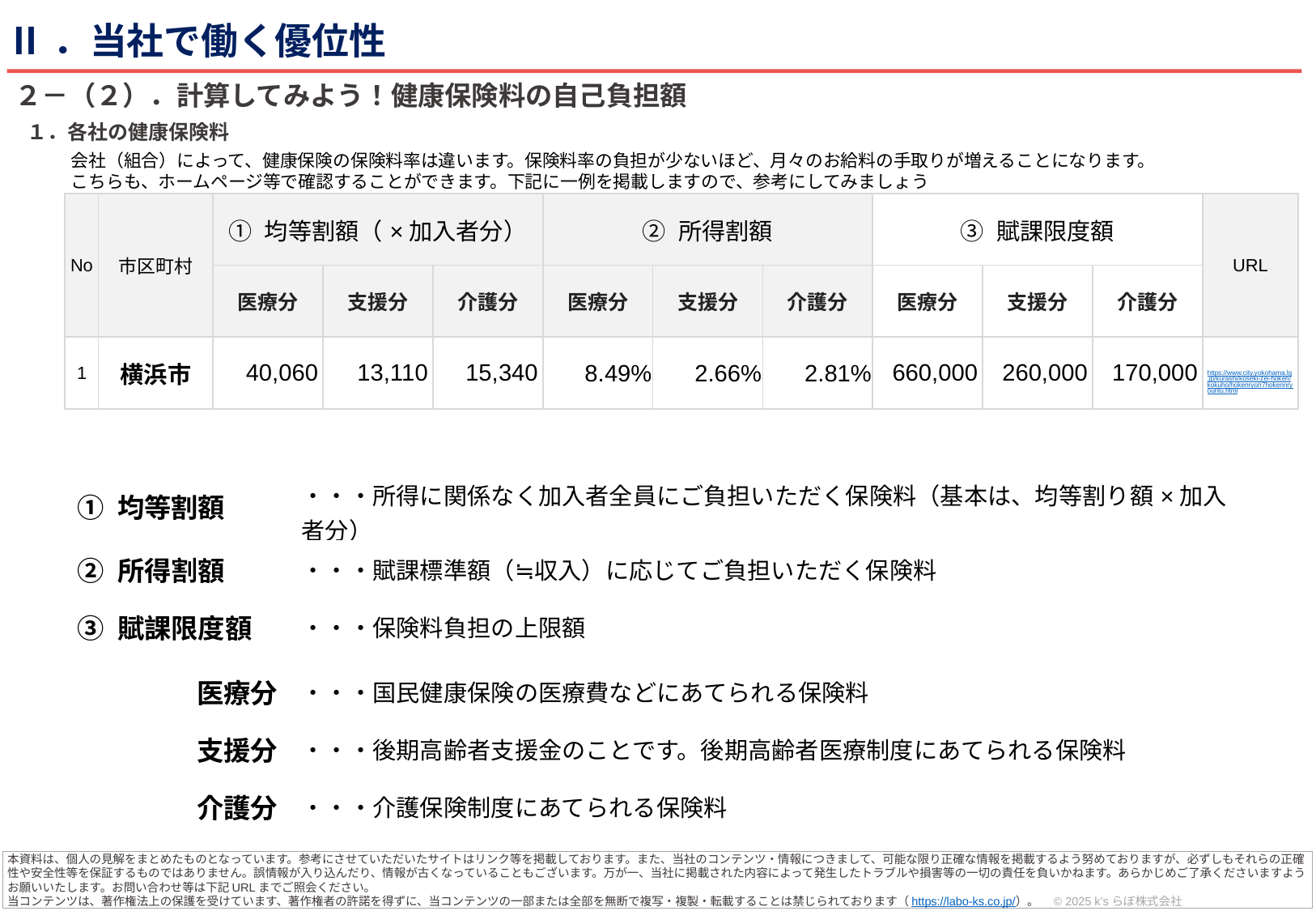

Ⅱ．当社で働く優位性
２－（２）．計算してみよう！健康保険料の自己負担額
１．各社の健康保険料

 会社（組合）によって、健康保険の保険料率は違います。保険料率の負担が少ないほど、月々のお給料の手取りが増えることになります。
 こちらも、ホームページ等で確認することができます。下記に一例を掲載しますので、参考にしてみましょう
| No | 市区町村 | ① 均等割額（×加入者分） |  |  | ② 所得割額 |  |  | ③ 賦課限度額 |  |  | URL |
| --- | --- | --- | --- | --- | --- | --- | --- | --- | --- | --- | --- |
| No |  | 医療分 | 支援分 | 介護分 | 医療分 | 支援分 | 介護分 | 医療分 | 支援分 | 介護分 |  |
| 1 | 横浜市 | 40,060 | 13,110 | 15,340 | 8.49% | 2.66% | 2.81% | 660,000 | 260,000 | 170,000 | https://www.city.yokohama.lg.jp/kurashi/koseki-zei-hoken/kokuho/hokenryo/r7hokennryouritu.html |
| ① 均等割額 | ・・・所得に関係なく加入者全員にご負担いただく保険料（基本は、均等割り額×加入者分） |
| --- | --- |
| ② 所得割額 | ・・・賦課標準額（≒収入）に応じてご負担いただく保険料 |
| ③ 賦課限度額 | ・・・保険料負担の上限額 |
| 医療分 | ・・・国民健康保険の医療費などにあてられる保険料 |
| --- | --- |
| 支援分 | ・・・後期高齢者支援金のことです。後期高齢者医療制度にあてられる保険料 |
| 介護分 | ・・・介護保険制度にあてられる保険料 |